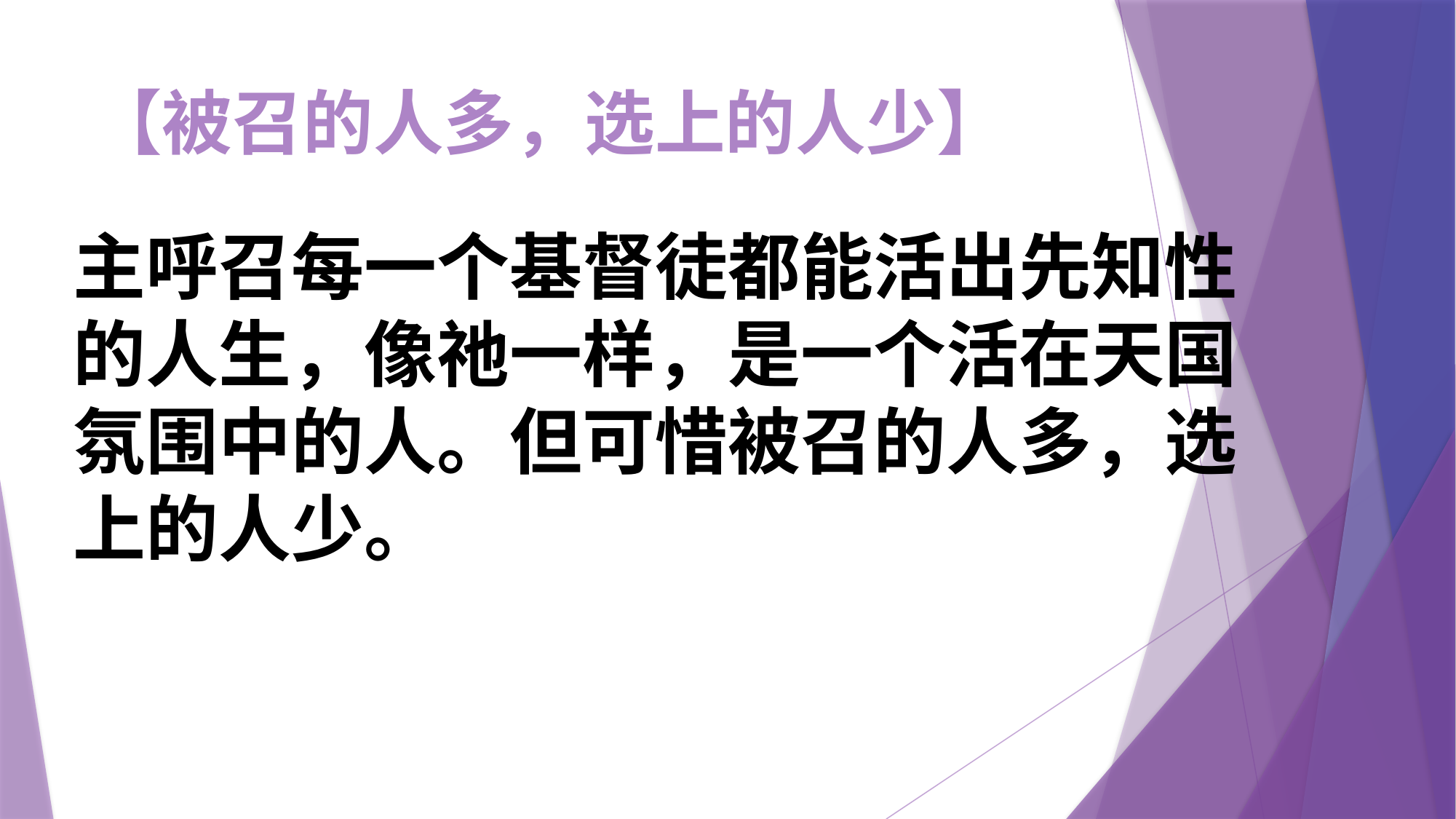

# 【被召的人多，选上的人少】
主呼召每一个基督徒都能活出先知性的人生，像祂一样，是一个活在天国氛围中的人。但可惜被召的人多，选上的人少。